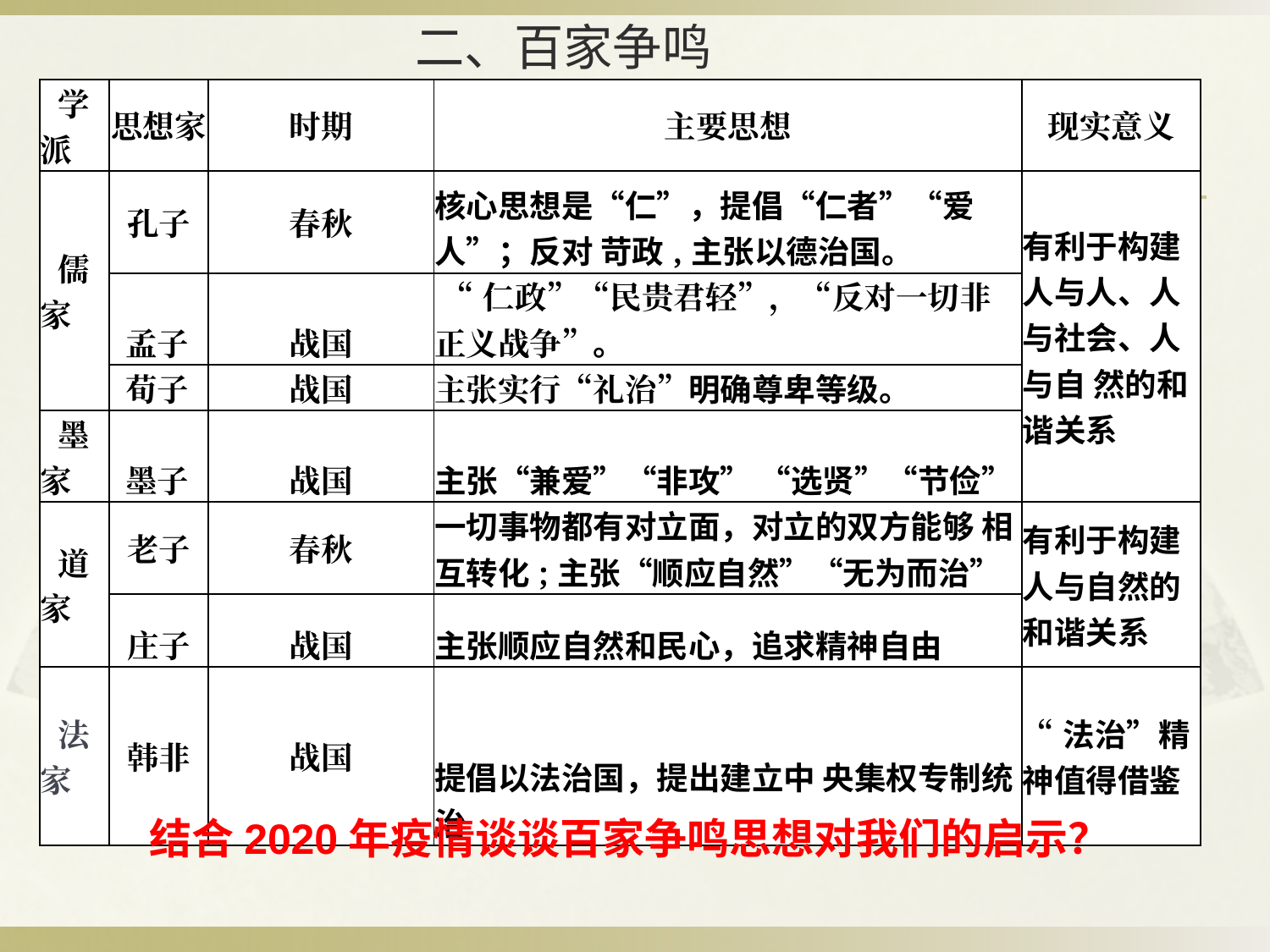

# 二、百家争鸣
| 学派 | 思想家 | 时期 | 主要思想 | 现实意义 |
| --- | --- | --- | --- | --- |
| 儒家 | 孔子 | 春秋 | 核心思想是“仁”，提倡“仁者”“爱人”；反对 苛政,主张以德治国。 | 有利于构建人与人、人与社会、人与自 然的和谐关系 |
|  | 孟子 | 战国 | “仁政”“民贵君轻”，“反对一切非正义战争”。 |  |
|  | 荀子 | 战国 | 主张实行“礼治”明确尊卑等级。 |  |
| 墨家 | 墨子 | 战国 | 主张“兼爱”“非攻” “选贤”“节俭” |  |
| 道家 | 老子 | 春秋 | 一切事物都有对立面，对立的双方能够 相互转化;主张“顺应自然”“无为而治” | 有利于构建人与自然的和谐关系 |
|  | 庄子 | 战国 | 主张顺应自然和民心，追求精神自由 |  |
| 法家 | 韩非 | 战国 | 提倡以法治国，提出建立中 央集权专制统治 | “法治”精神值得借鉴 |
结合2020年疫情谈谈百家争鸣思想对我们的启示？